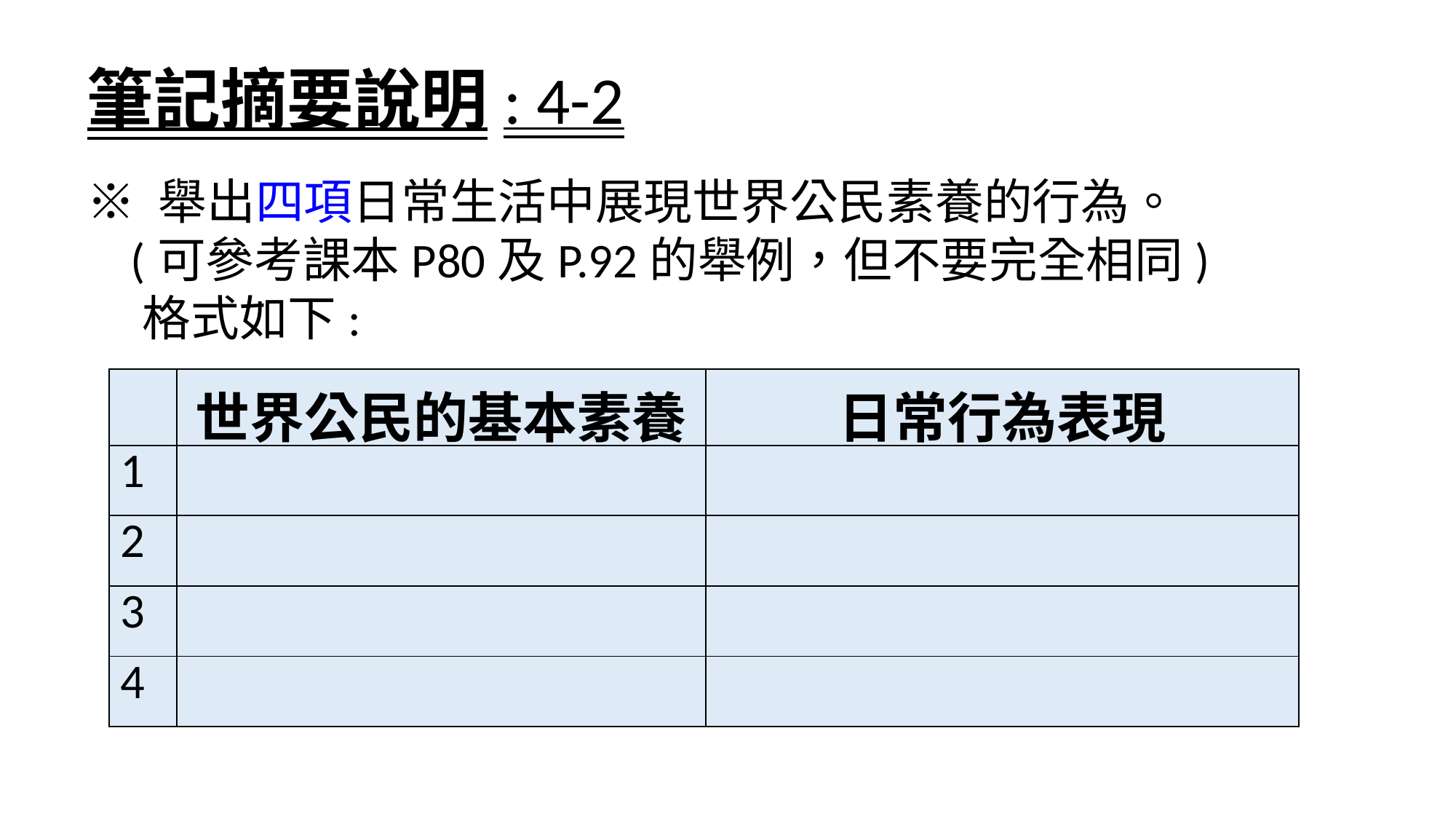

筆記摘要說明: 4-2
※ 舉出四項日常生活中展現世界公民素養的行為。
    (可參考課本P80及P.92的舉例，但不要完全相同)
    格式如下:
|  | 世界公民的基本素養 | 日常行為表現 |
| --- | --- | --- |
| 1 |  |  |
| 2 |  |  |
| 3 |  |  |
| 4 |  |  |